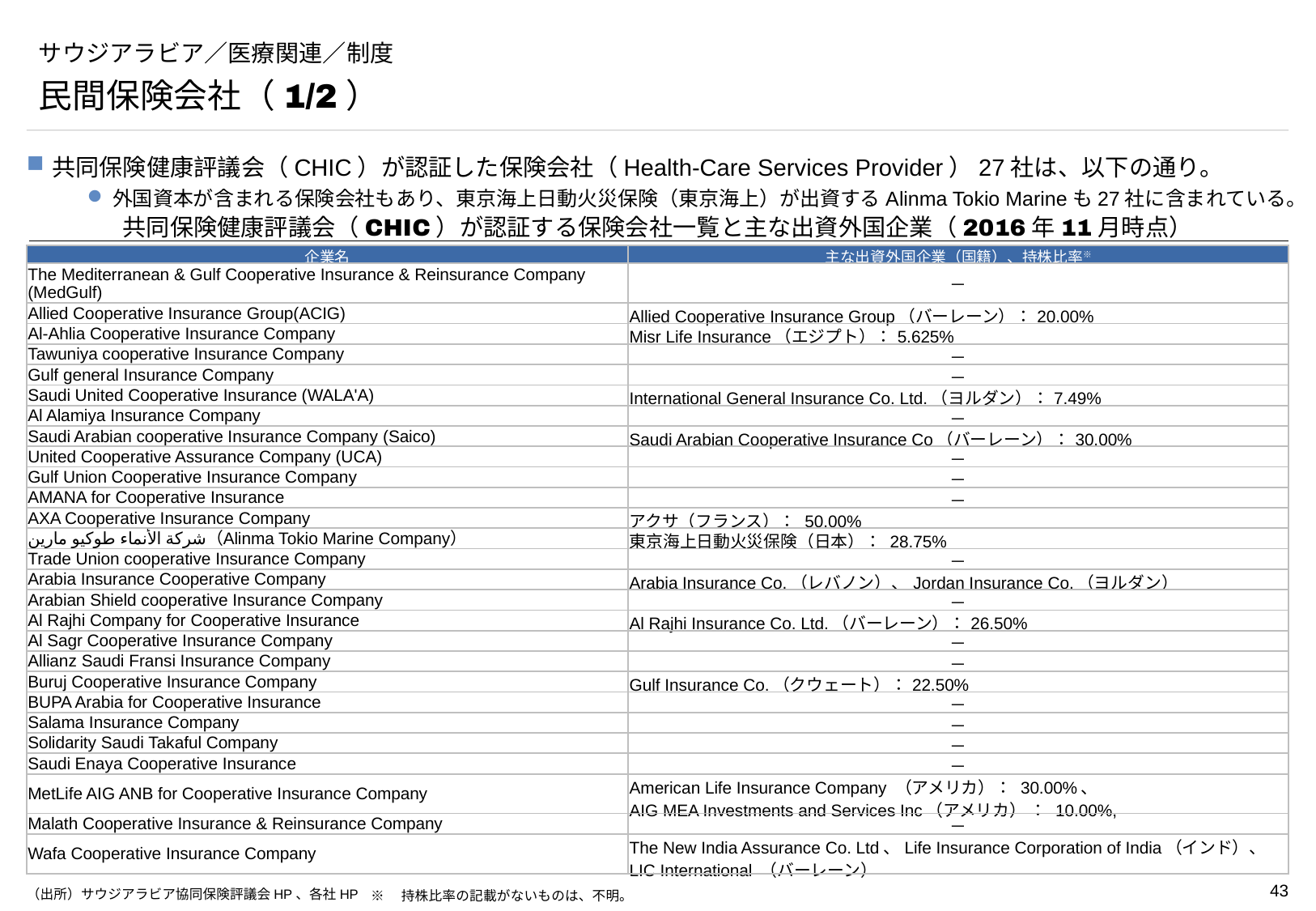

# サウジアラビア／医療関連／制度
民間保険会社（1/2）
共同保険健康評議会（CHIC）が認証した保険会社（Health-Care Services Provider）27社は、以下の通り。
外国資本が含まれる保険会社もあり、東京海上日動火災保険（東京海上）が出資するAlinma Tokio Marineも27社に含まれている。
共同保険健康評議会（CHIC）が認証する保険会社一覧と主な出資外国企業（2016年11月時点）
| 企業名 | 主な出資外国企業（国籍）、持株比率※ |
| --- | --- |
| The Mediterranean & Gulf Cooperative Insurance & Reinsurance Company (MedGulf) | － |
| Allied Cooperative Insurance Group(ACIG) | Allied Cooperative Insurance Group（バーレーン）：20.00% |
| Al-Ahlia Cooperative Insurance Company | Misr Life Insurance（エジプト）：5.625% |
| Tawuniya cooperative Insurance Company | － |
| Gulf general Insurance Company | － |
| Saudi United Cooperative Insurance (WALA'A) | International General Insurance Co. Ltd.（ヨルダン）：7.49% |
| Al Alamiya Insurance Company | － |
| Saudi Arabian cooperative Insurance Company (Saico) | Saudi Arabian Cooperative Insurance Co（バーレーン）：30.00% |
| United Cooperative Assurance Company (UCA) | － |
| Gulf Union Cooperative Insurance Company | － |
| AMANA for Cooperative Insurance | － |
| AXA Cooperative Insurance Company | アクサ（フランス）： 50.00% |
| （Alinma Tokio Marine Company）شركة الأنماء طوكيو مارين | 東京海上日動火災保険（日本）： 28.75% |
| Trade Union cooperative Insurance Company | － |
| Arabia Insurance Cooperative Company | Arabia Insurance Co.（レバノン）、Jordan Insurance Co.（ヨルダン） |
| Arabian Shield cooperative Insurance Company | － |
| Al Rajhi Company for Cooperative Insurance | Al Rajhi Insurance Co. Ltd.（バーレーン）：26.50% |
| Al Sagr Cooperative Insurance Company | － |
| Allianz Saudi Fransi Insurance Company | － |
| Buruj Cooperative Insurance Company | Gulf Insurance Co.（クウェート）：22.50% |
| BUPA Arabia for Cooperative Insurance | － |
| Salama Insurance Company | － |
| Solidarity Saudi Takaful Company | － |
| Saudi Enaya Cooperative Insurance | － |
| MetLife AIG ANB for Cooperative Insurance Company | American Life Insurance Company （アメリカ）： 30.00%、 AIG MEA Investments and Services Inc（アメリカ） ： 10.00%, |
| Malath Cooperative Insurance & Reinsurance Company | － |
| Wafa Cooperative Insurance Company | The New India Assurance Co. Ltd、Life Insurance Corporation of India（インド）、 LIC International （バーレーン） |
※　持株比率の記載がないものは、不明。
（出所）サウジアラビア協同保険評議会HP、各社HP